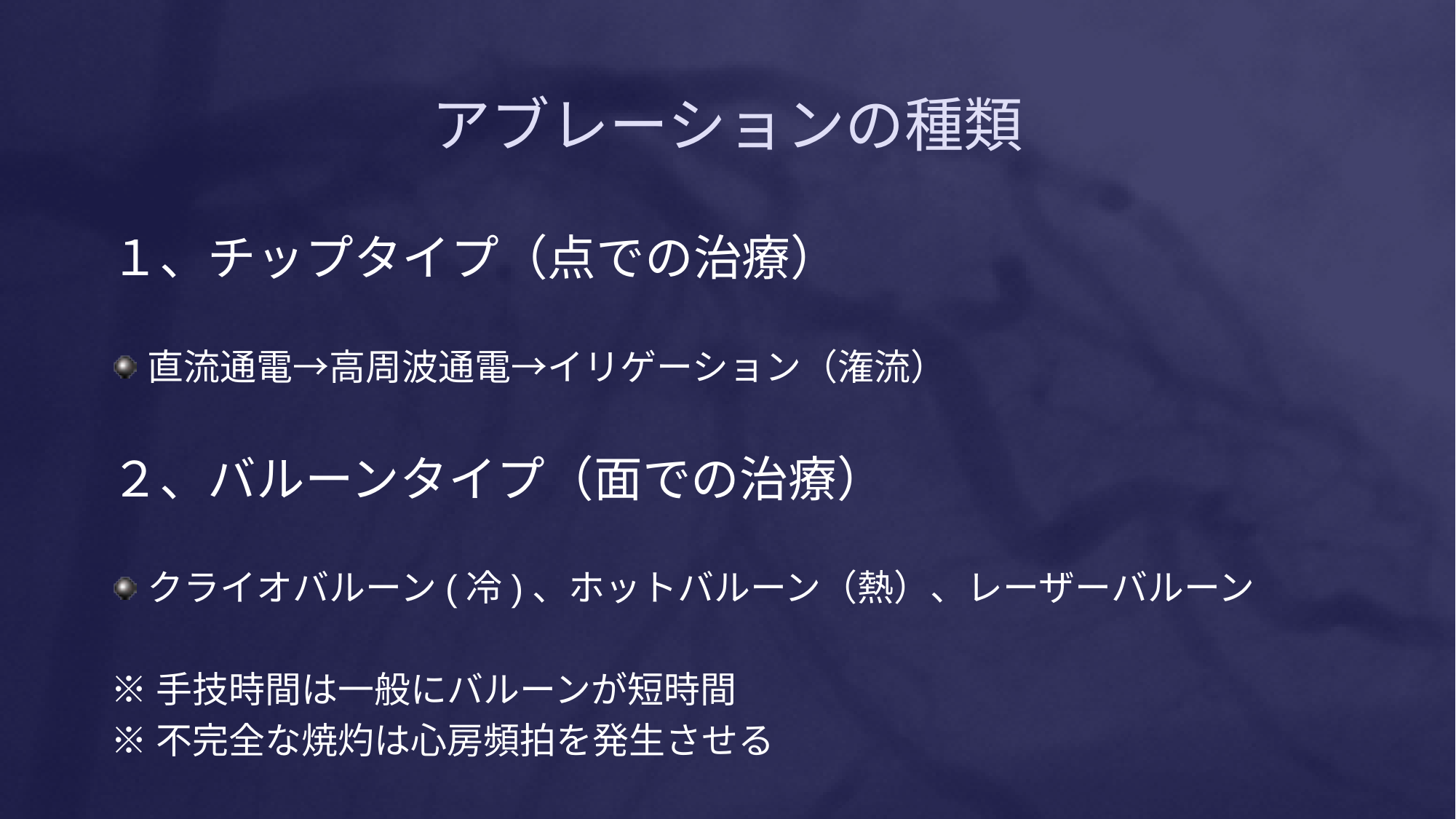

# アブレーションの種類
１、チップタイプ（点での治療）

直流通電→高周波通電→イリゲーション（潅流）

２、バルーンタイプ（面での治療）

クライオバルーン(冷)、ホットバルーン（熱）、レーザーバルーン

※手技時間は一般にバルーンが短時間
※不完全な焼灼は心房頻拍を発生させる